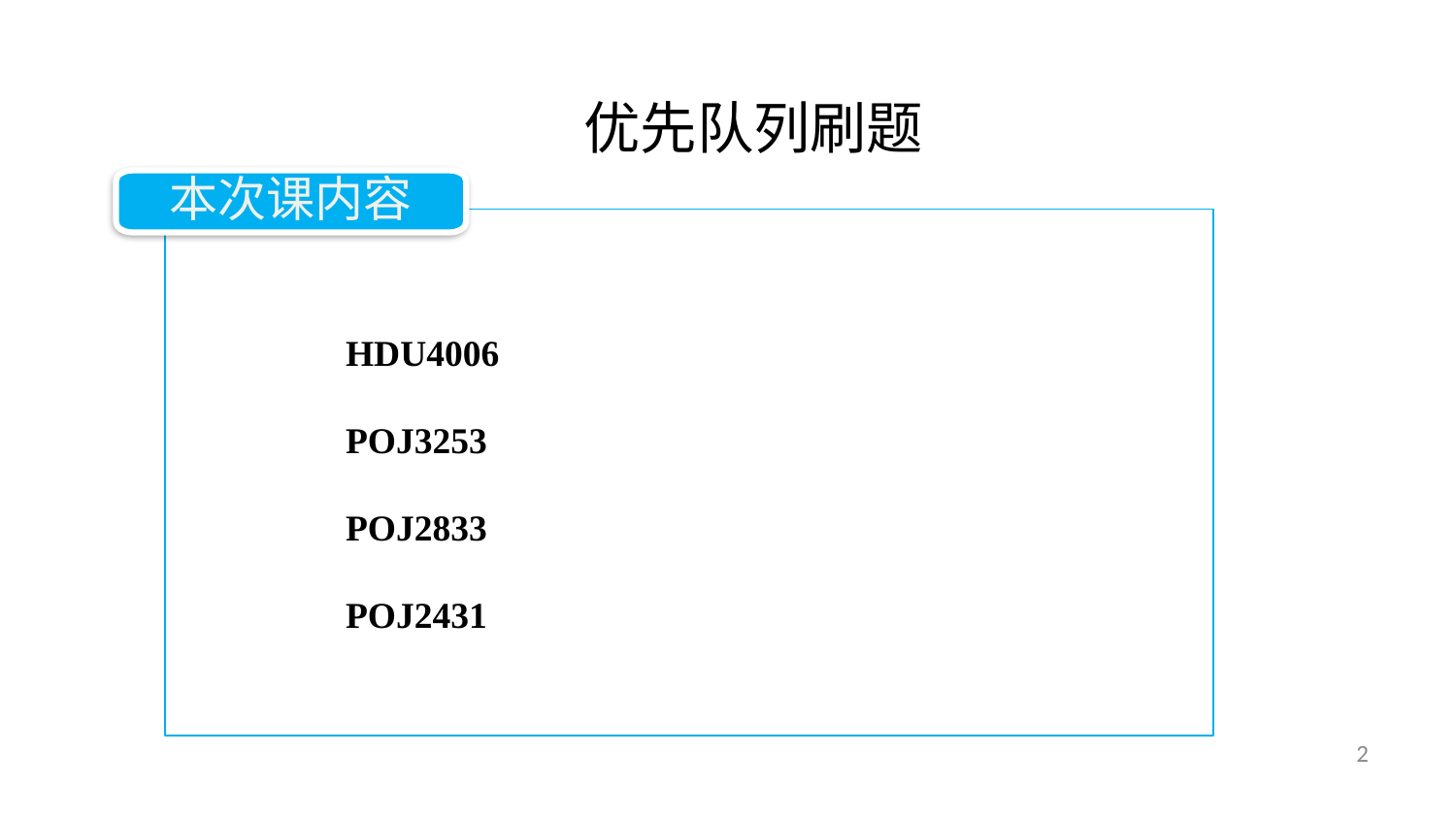

优先队列刷题
本次课内容

HDU4006
POJ3253
POJ2833
POJ2431
2